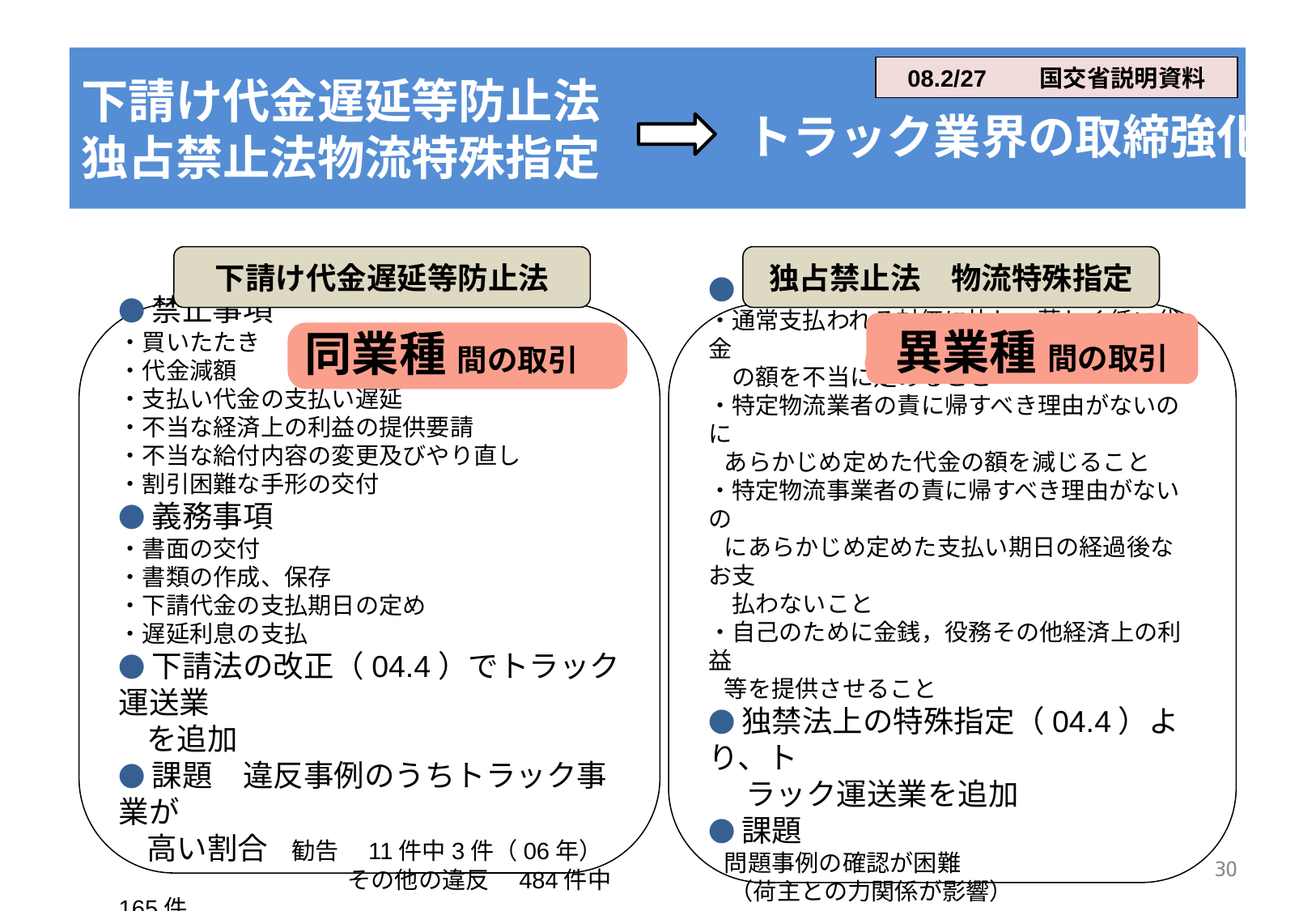

# 下請け代金遅延等防止法 独占禁止法物流特殊指定
08.2/27　　国交省説明資料
トラック業界の取締強化

下請け代金遅延等防止法
独占禁止法　物流特殊指定

●禁止事項
・通常支払われる対価に比し、著しく低い代金
　の額を不当に定めること
・特定物流業者の責に帰すべき理由がないのに
  あらかじめ定めた代金の額を減じること
・特定物流事業者の責に帰すべき理由がないの
  にあらかじめ定めた支払い期日の経過後なお支
　払わないこと
・自己のために金銭，役務その他経済上の利益
  等を提供させること
●独禁法上の特殊指定（04.4）より、ト
　 ラック運送業を追加
●課題
  問題事例の確認が困難
   （荷主との力関係が影響）

●禁止事項
・買いたたき
・代金減額
・支払い代金の支払い遅延
・不当な経済上の利益の提供要請
・不当な給付内容の変更及びやり直し
・割引困難な手形の交付
●義務事項
・書面の交付
・書類の作成、保存
・下請代金の支払期日の定め
・遅延利息の支払
●下請法の改正（04.4）でトラック運送業
   を追加
●課題　違反事例のうちトラック事業が
   高い割合　勧告　11件中3件（06年）
　　　　　　　　　   その他の違反　484件中165件
異業種 間の取引

同業種 間の取引

30